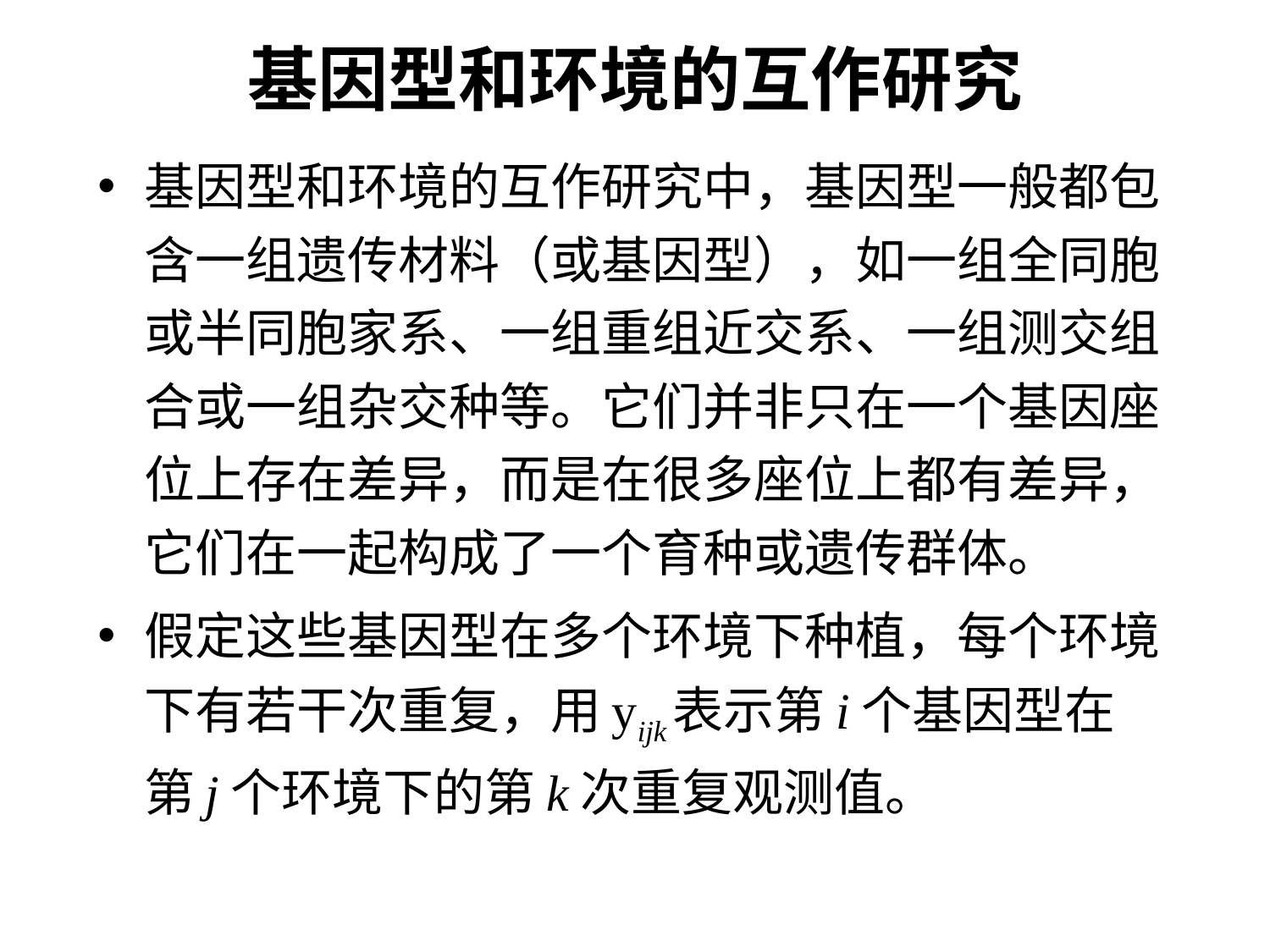

# 基因型和环境的互作研究
基因型和环境的互作研究中，基因型一般都包含一组遗传材料（或基因型），如一组全同胞或半同胞家系、一组重组近交系、一组测交组合或一组杂交种等。它们并非只在一个基因座位上存在差异，而是在很多座位上都有差异，它们在一起构成了一个育种或遗传群体。
假定这些基因型在多个环境下种植，每个环境下有若干次重复，用yijk表示第i个基因型在第j个环境下的第k次重复观测值。